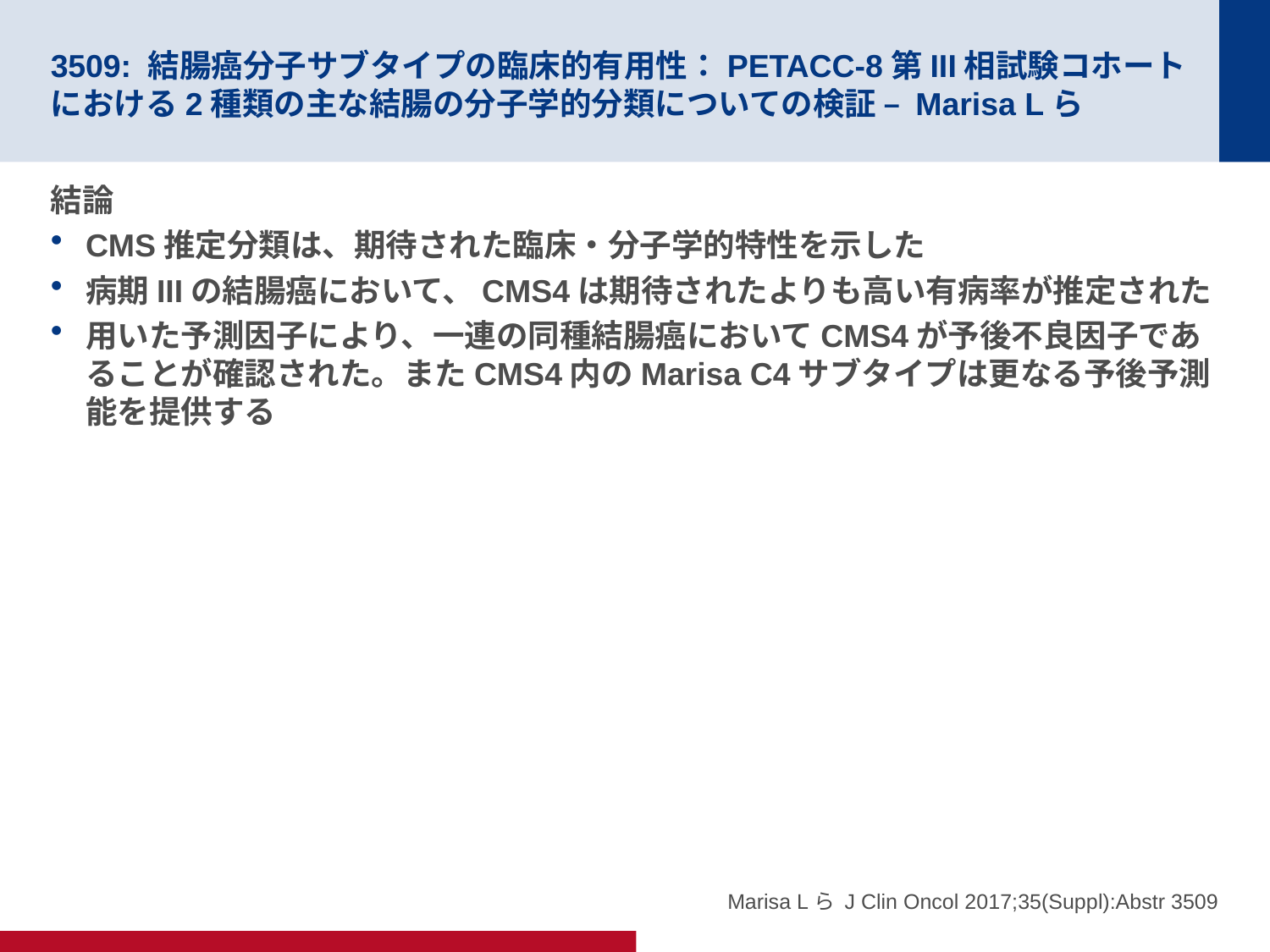

# 3509: 結腸癌分子サブタイプの臨床的有用性：PETACC-8第III相試験コホートにおける2種類の主な結腸の分子学的分類についての検証 – Marisa Lら
結論
CMS推定分類は、期待された臨床・分子学的特性を示した
病期IIIの結腸癌において、CMS4は期待されたよりも高い有病率が推定された
用いた予測因子により、一連の同種結腸癌においてCMS4が予後不良因子であることが確認された。またCMS4内のMarisa C4サブタイプは更なる予後予測能を提供する
Marisa Lら J Clin Oncol 2017;35(Suppl):Abstr 3509